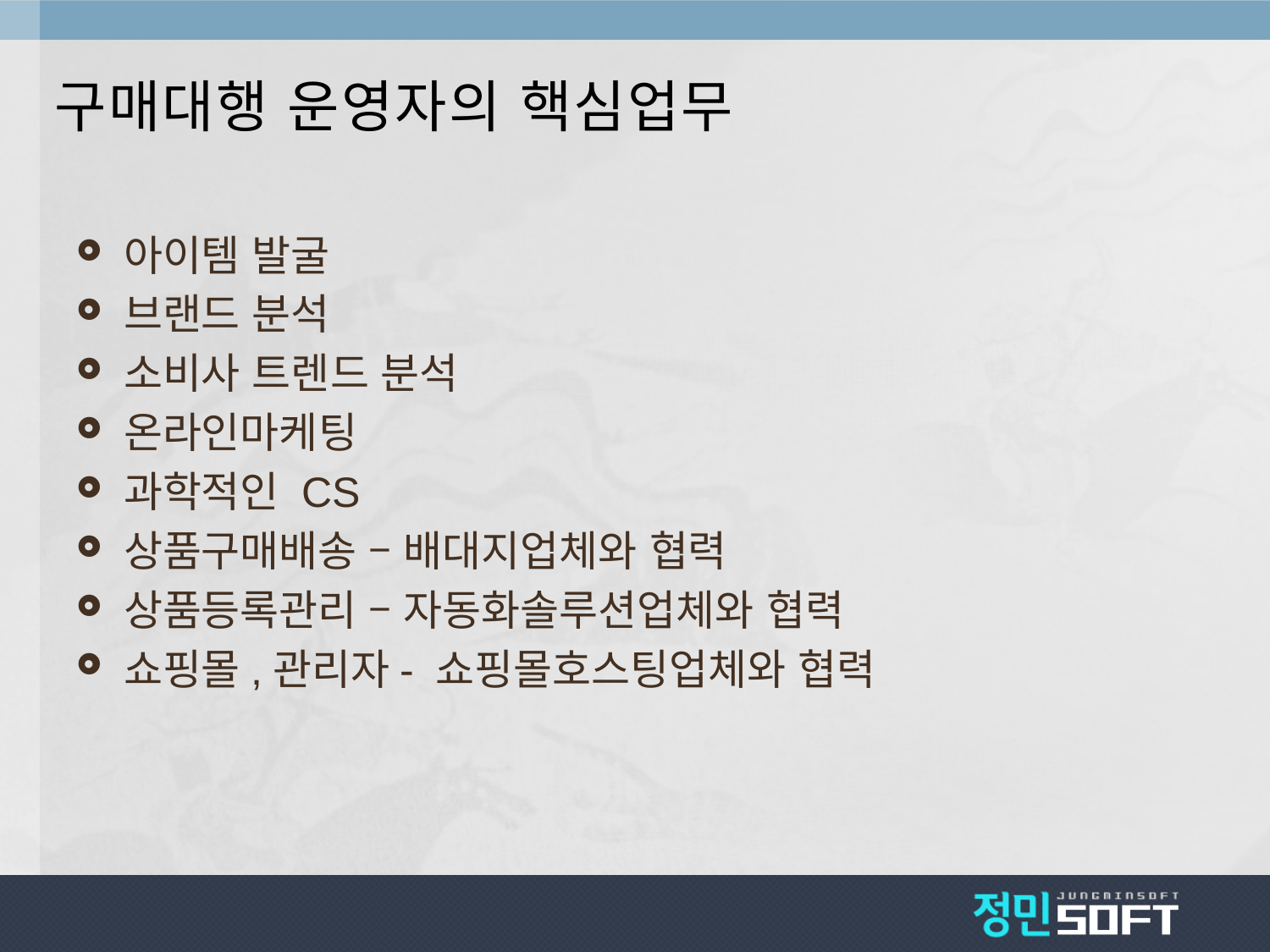

# 구매대행 운영자의 핵심업무
아이템 발굴
브랜드 분석
소비사 트렌드 분석
온라인마케팅
과학적인 CS
상품구매배송 – 배대지업체와 협력
상품등록관리 – 자동화솔루션업체와 협력
쇼핑몰,관리자- 쇼핑몰호스팅업체와 협력